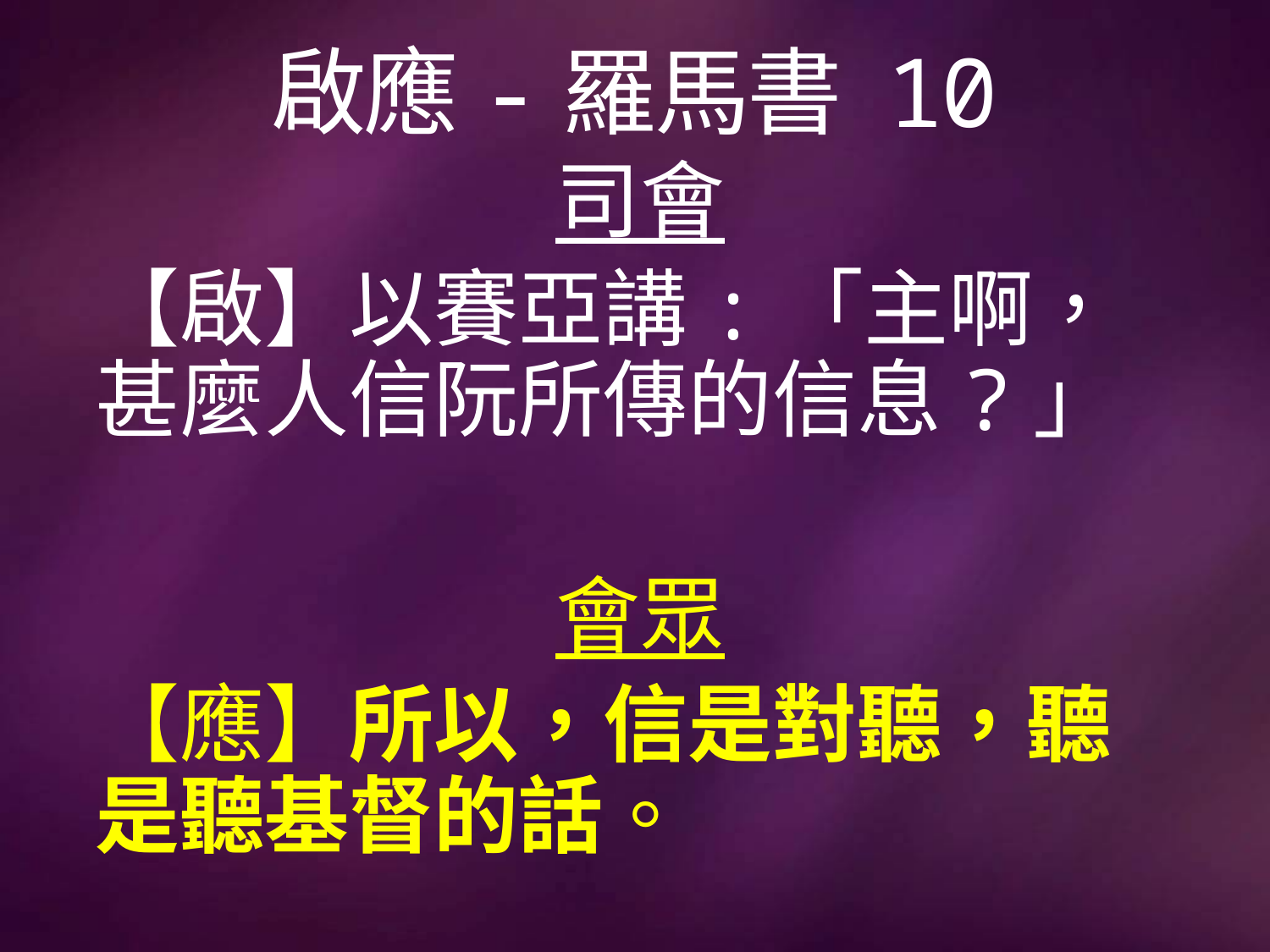

# 啟應-羅馬書 10
司會
【啟】以賽亞講:「主啊，甚麼人信阮所傳的信息?」

會眾
【應】所以，信是對聽，聽是聽基督的話。